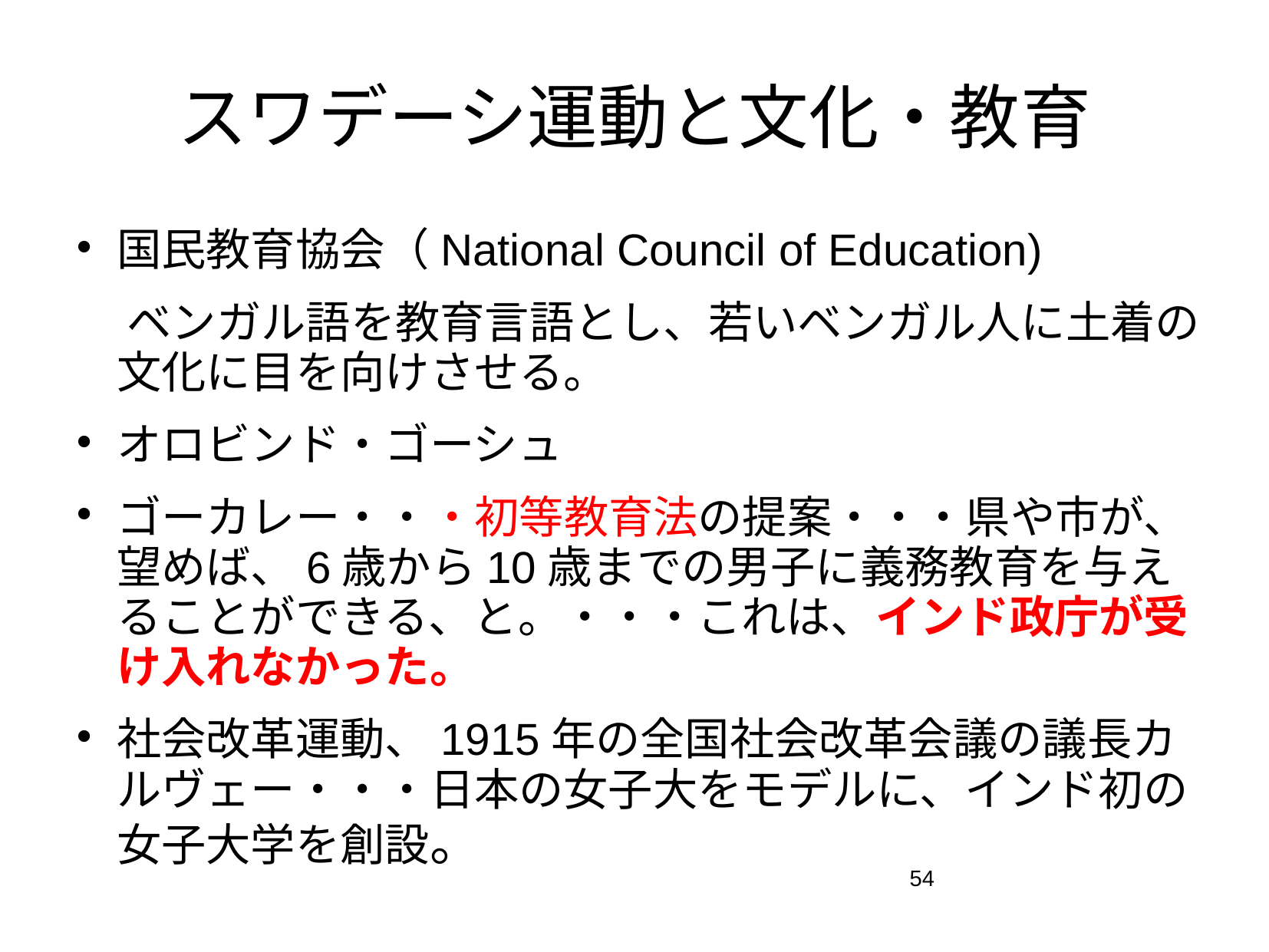

# スワデーシ運動と文化・教育
国民教育協会（National Council of Education)
    ベンガル語を教育言語とし、若いベンガル人に土着の文化に目を向けさせる。
オロビンド・ゴーシュ
ゴーカレー・・・初等教育法の提案・・・県や市が、望めば、6歳から10歳までの男子に義務教育を与えることができる、と。・・・これは、インド政庁が受け入れなかった。
社会改革運動、1915年の全国社会改革会議の議長カルヴェー・・・日本の女子大をモデルに、インド初の女子大学を創設。

54